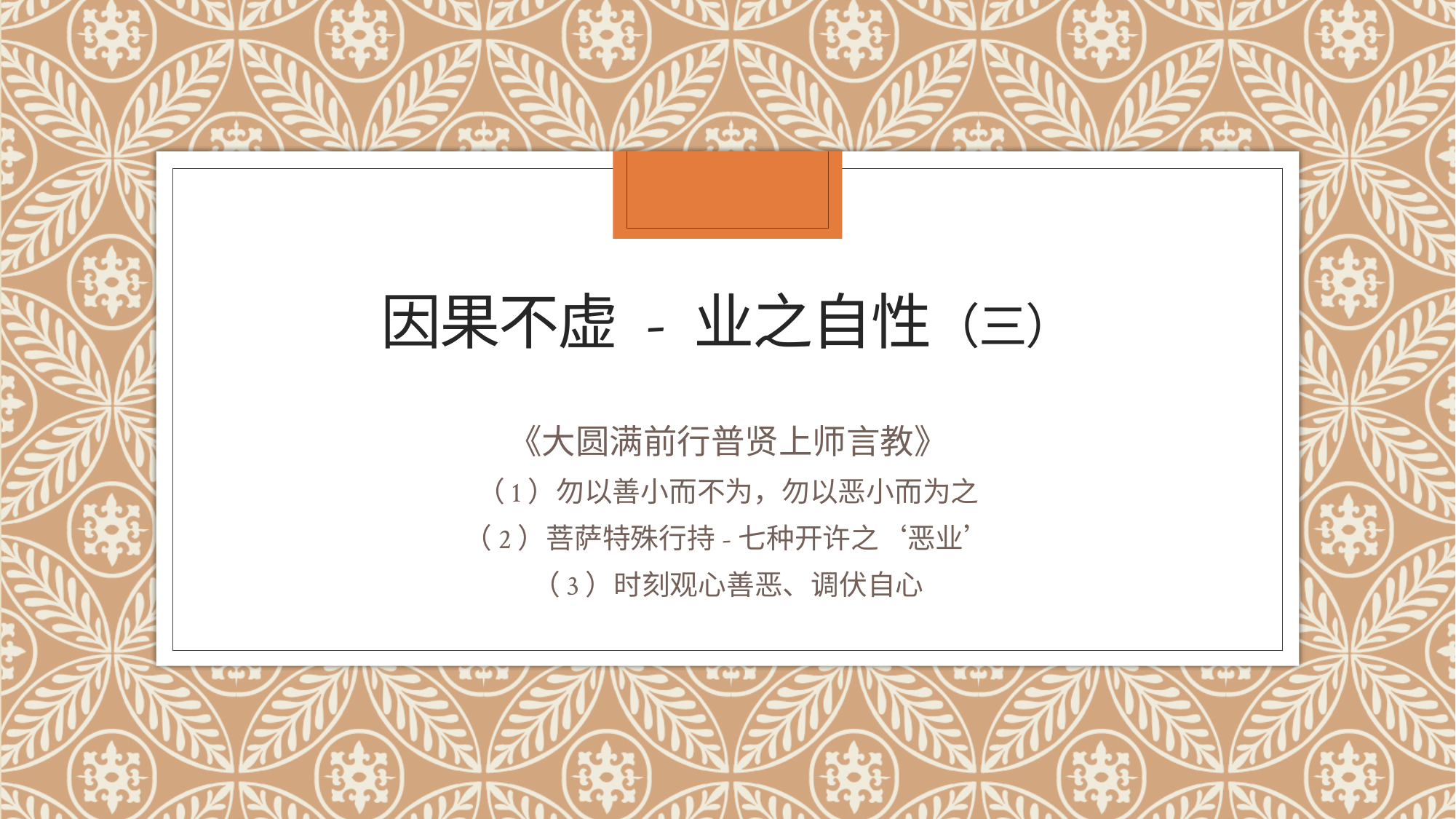

# 因果不虚 - 业之自性（三）
《大圆满前行普贤上师言教》
（1）勿以善小而不为，勿以恶小而为之
（2）菩萨特殊行持-七种开许之‘恶业’
（3）时刻观心善恶、调伏自心